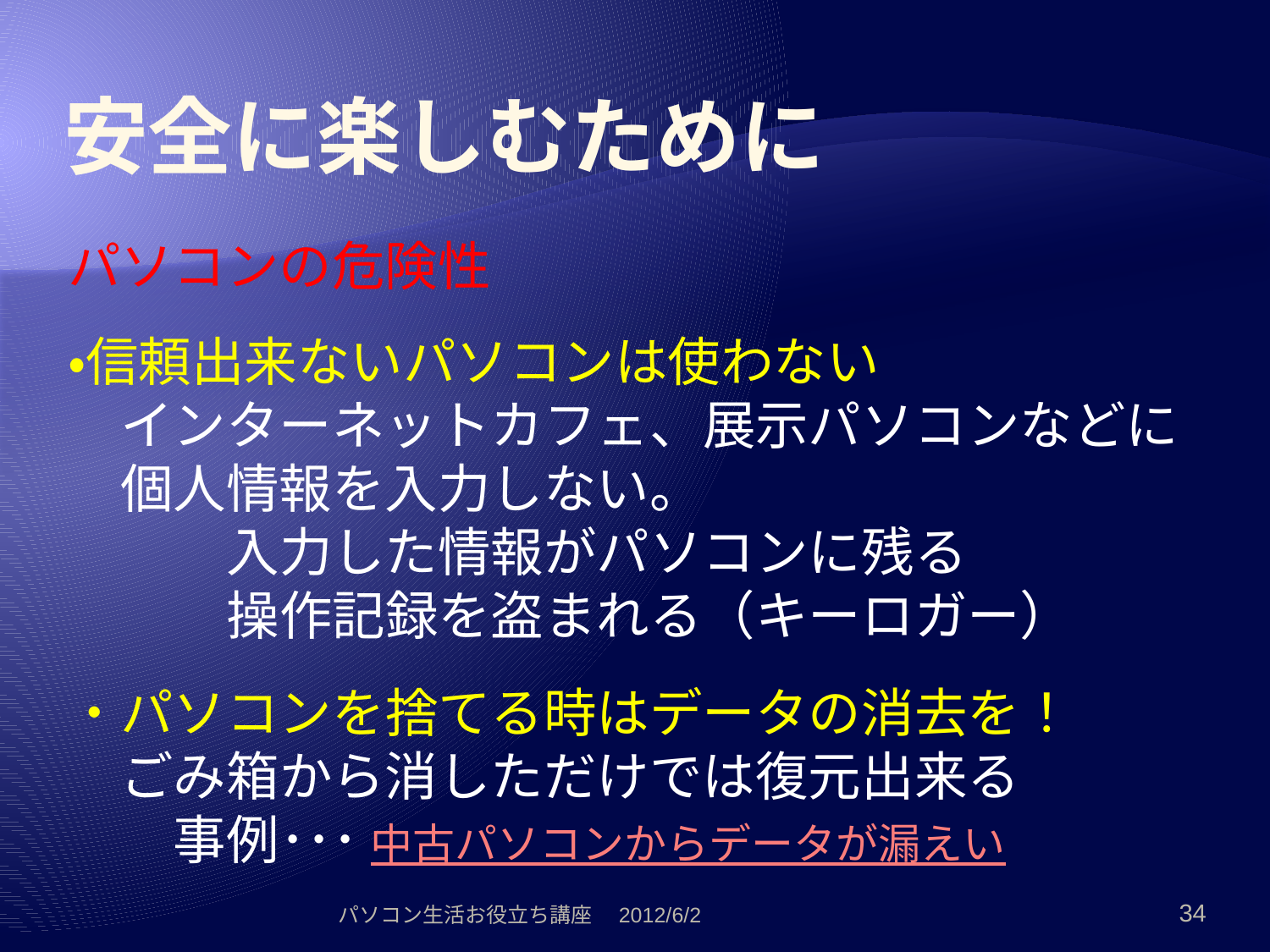

# 安全に楽しむために
パソコンの危険性

・信頼出来ないパソコンは使わない
　インターネットカフェ、展示パソコンなどに
　個人情報を入力しない。
　　　入力した情報がパソコンに残る
　　　操作記録を盗まれる（キーロガー）
　
・パソコンを捨てる時はデータの消去を！
　ごみ箱から消しただけでは復元出来る
　　事例･･･ 中古パソコンからデータが漏えい
パソコン生活お役立ち講座　2012/6/2
34